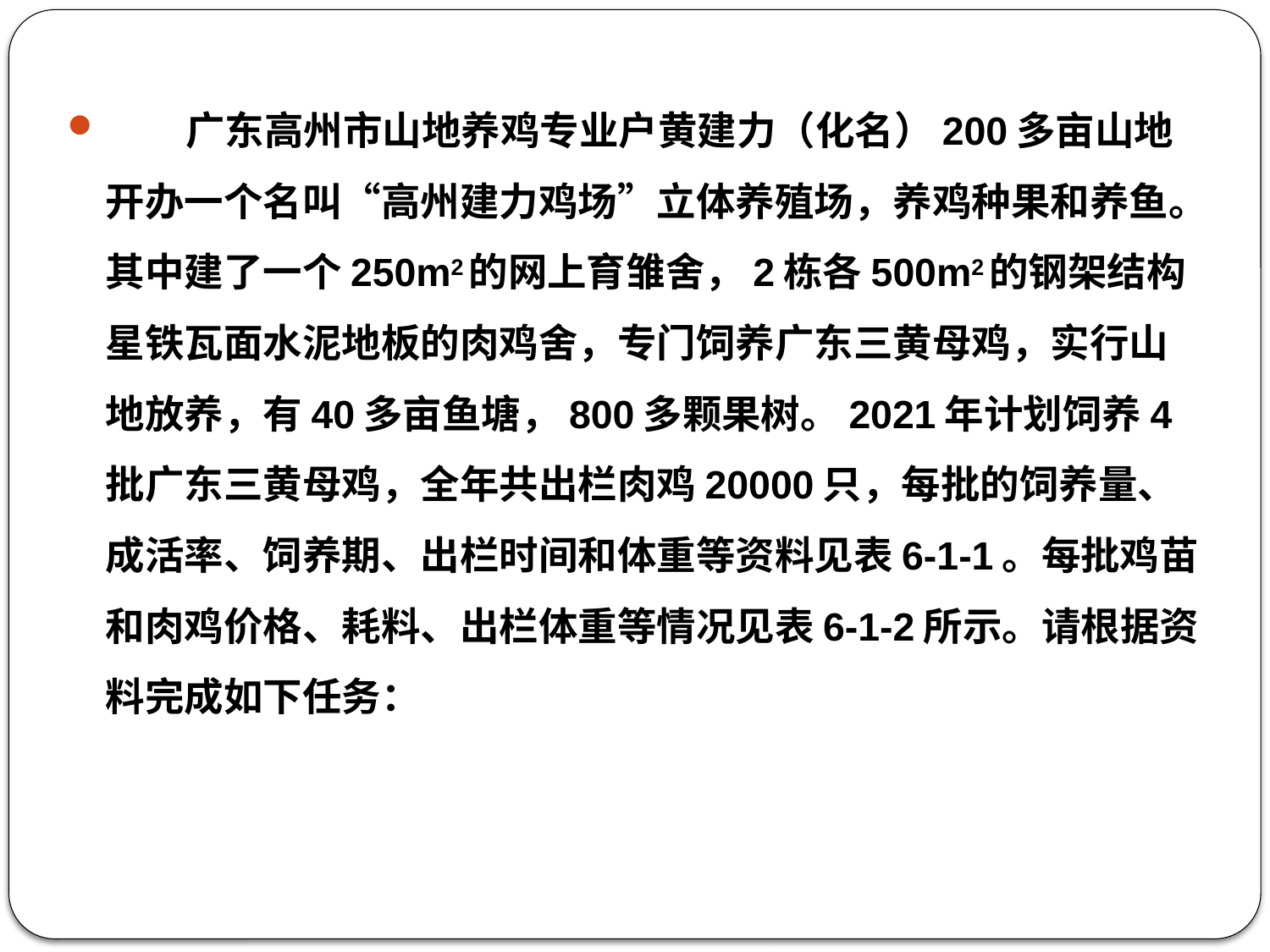

广东高州市山地养鸡专业户黄建力（化名）200多亩山地开办一个名叫“高州建力鸡场”立体养殖场，养鸡种果和养鱼。其中建了一个250m2的网上育雏舍，2栋各500m2的钢架结构星铁瓦面水泥地板的肉鸡舍，专门饲养广东三黄母鸡，实行山地放养，有40多亩鱼塘，800多颗果树。2021年计划饲养4批广东三黄母鸡，全年共出栏肉鸡20000只，每批的饲养量、成活率、饲养期、出栏时间和体重等资料见表6-1-1。每批鸡苗和肉鸡价格、耗料、出栏体重等情况见表6-1-2所示。请根据资料完成如下任务：